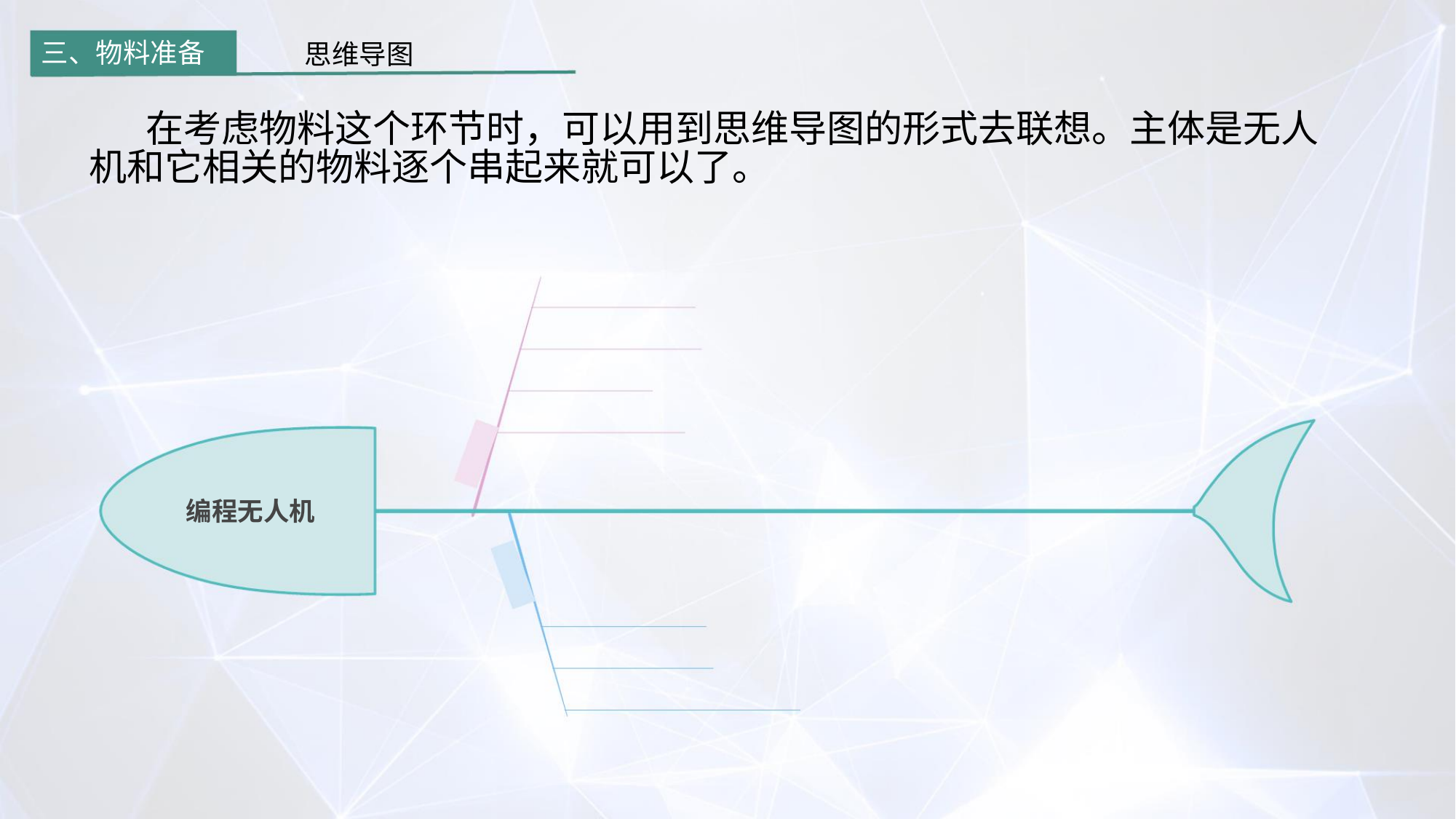

思维导图
三、物料准备
在考虑物料这个环节时，可以用到思维导图的形式去联想。主体是无人
机和它相关的物料逐个串起来就可以了。
编程无人机